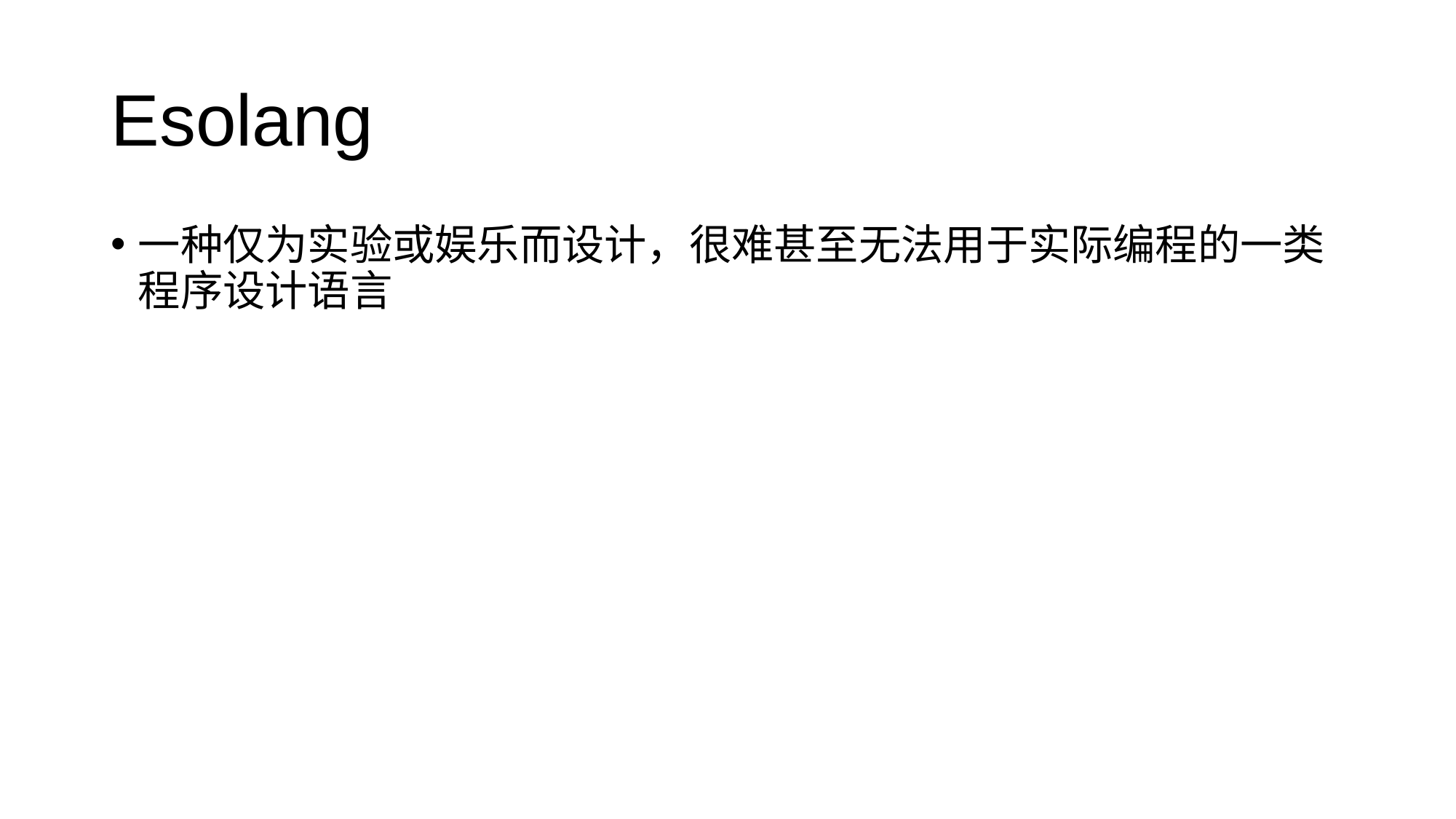

# Esolang
一种仅为实验或娱乐而设计，很难甚至无法用于实际编程的一类程序设计语言